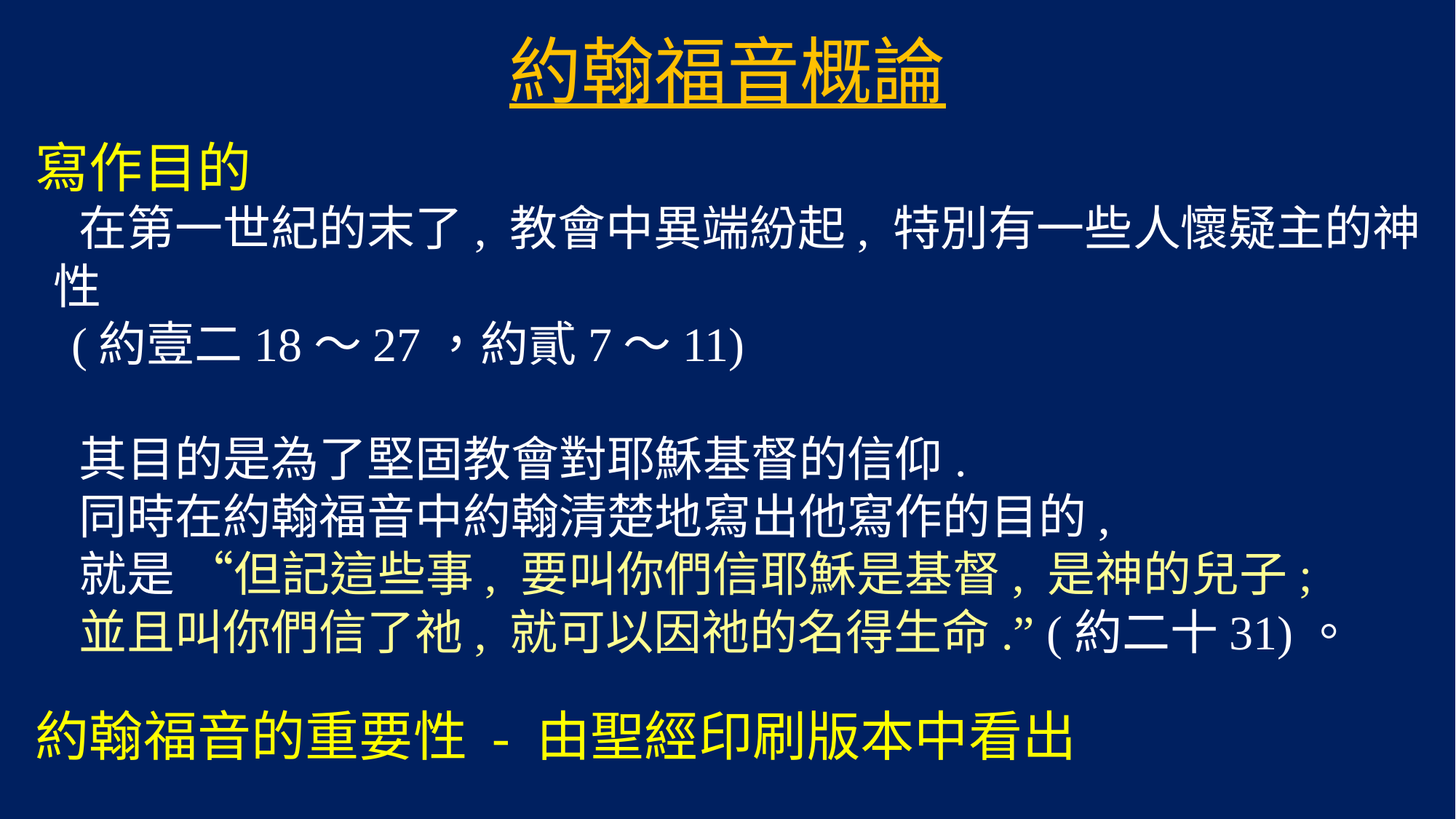

# 約翰福音概論
寫作目的
   在第一世紀的末了, 教會中異端紛起, 特別有一些人懷疑主的神性
   (約壹二18～27，約貳7～11)

   其目的是為了堅固教會對耶穌基督的信仰.
   同時在約翰福音中約翰清楚地寫出他寫作的目的,
   就是 “但記這些事, 要叫你們信耶穌是基督, 是神的兒子;
   並且叫你們信了祂, 就可以因祂的名得生命.” (約二十31)。

約翰福音的重要性 - 由聖經印刷版本中看出